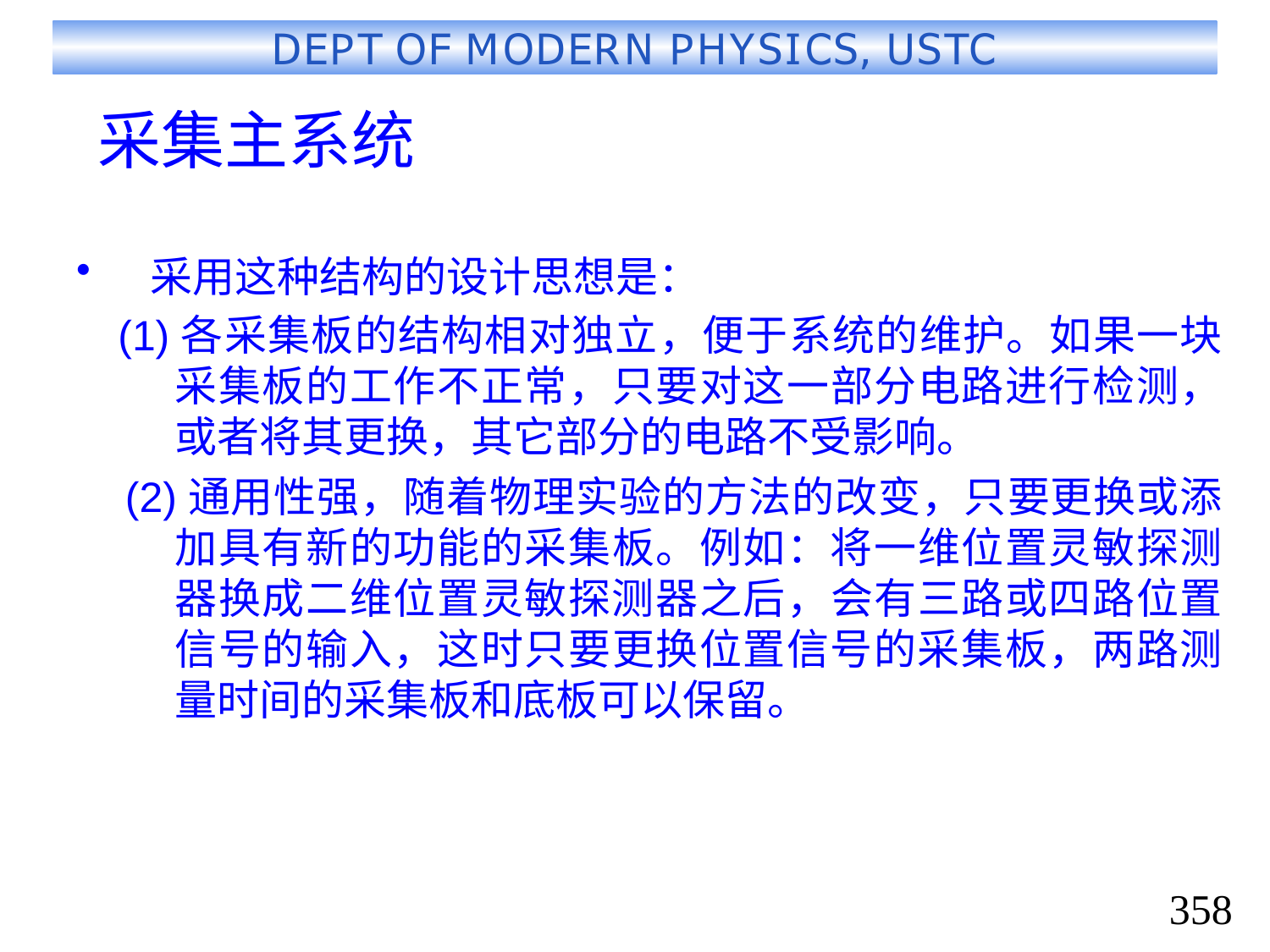

# 采集主系统
采用这种结构的设计思想是：
    (1)各采集板的结构相对独立，便于系统的维护。如果一块采集板的工作不正常，只要对这一部分电路进行检测，或者将其更换，其它部分的电路不受影响。
    (2)通用性强，随着物理实验的方法的改变，只要更换或添加具有新的功能的采集板。例如：将一维位置灵敏探测器换成二维位置灵敏探测器之后，会有三路或四路位置信号的输入，这时只要更换位置信号的采集板，两路测量时间的采集板和底板可以保留。